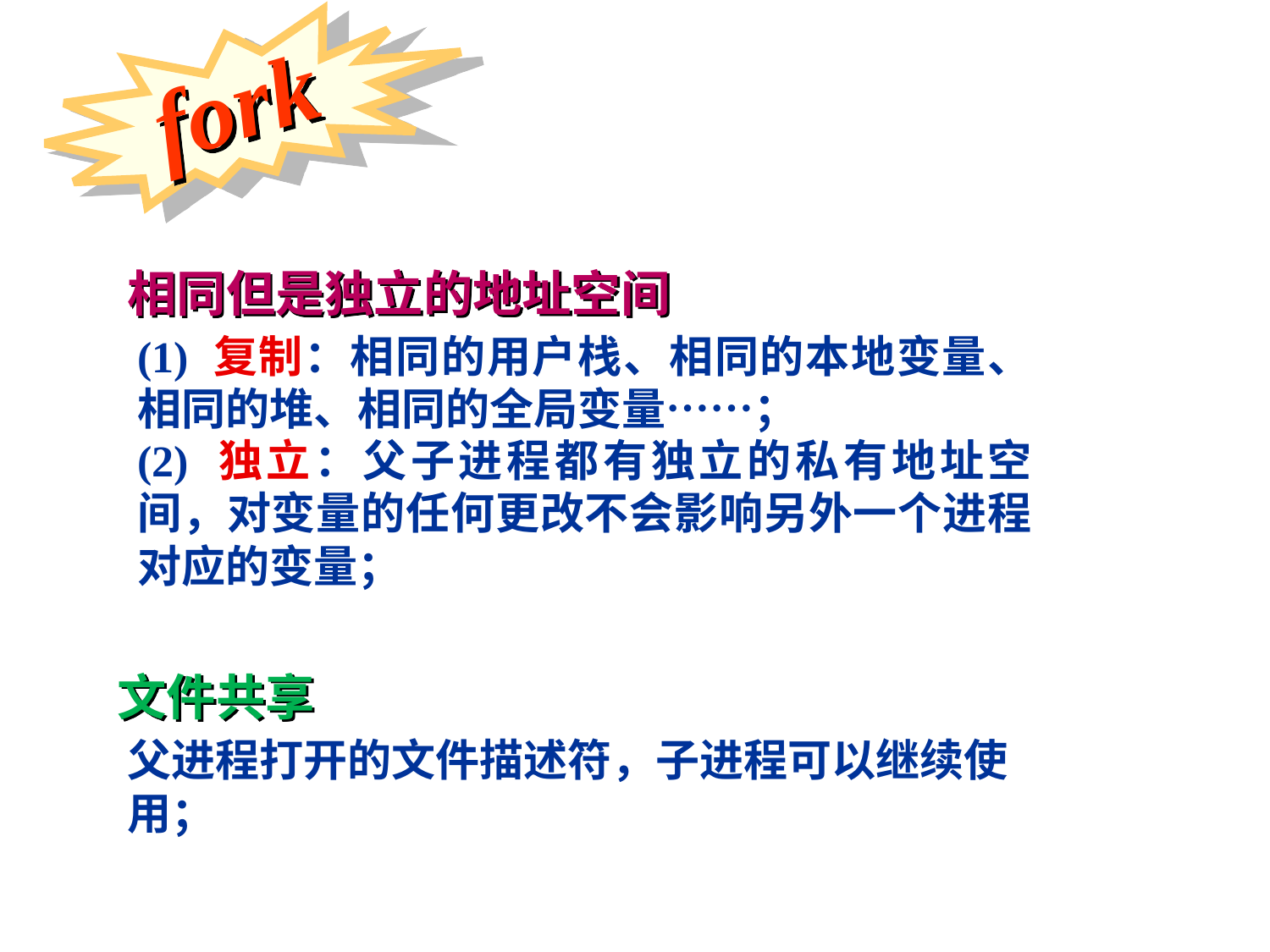

fork
相同但是独立的地址空间
(1) 复制：相同的用户栈、相同的本地变量、相同的堆、相同的全局变量……；
(2) 独立：父子进程都有独立的私有地址空间，对变量的任何更改不会影响另外一个进程对应的变量；
文件共享
父进程打开的文件描述符，子进程可以继续使用；